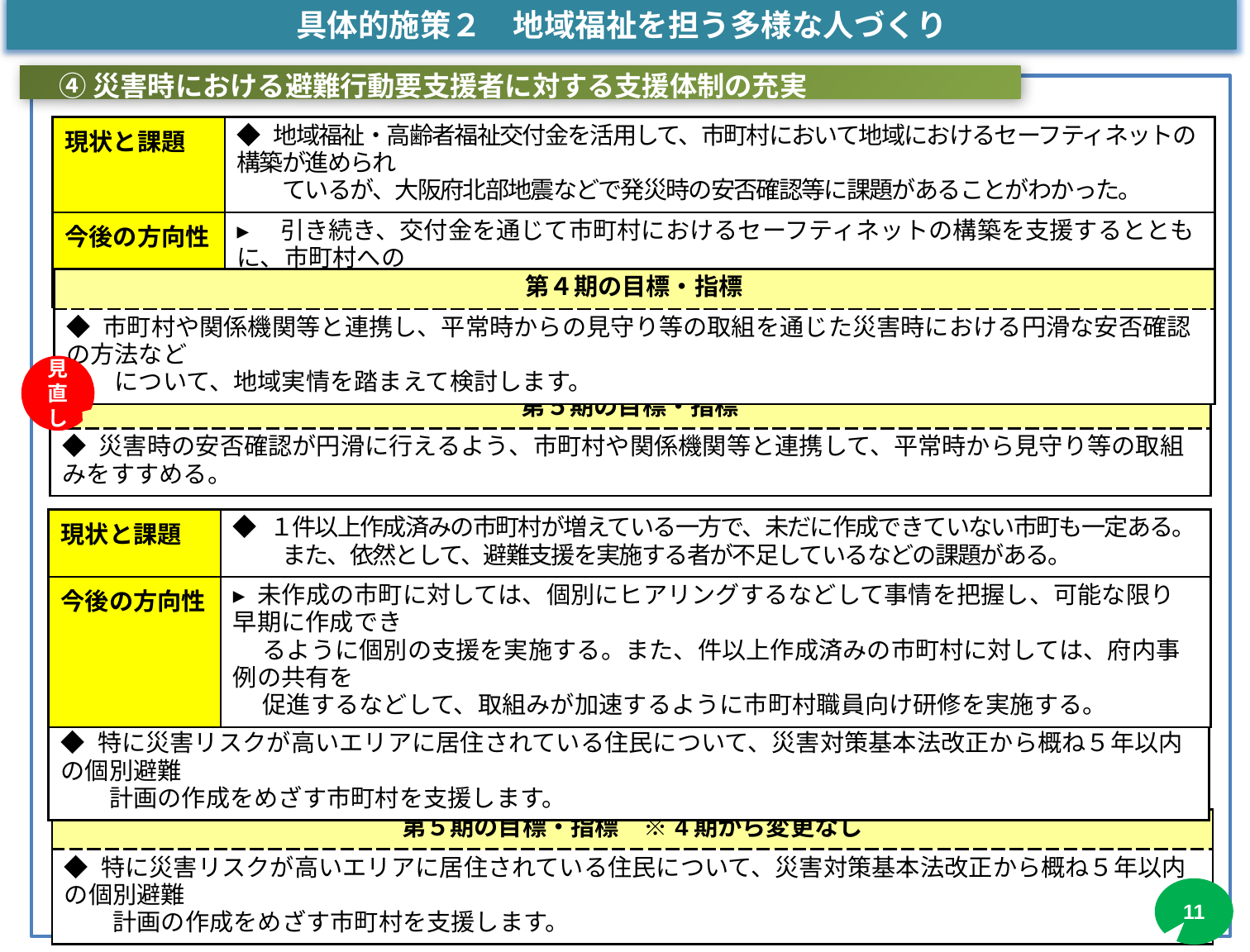

具体的施策２　地域福祉を担う多様な人づくり
　④ 災害時における避難行動要支援者に対する支援体制の充実

| 現状と課題 | ◆ 地域福祉・高齢者福祉交付金を活用して、市町村において地域におけるセーフティネットの構築が進められ 　　ているが、大阪府北部地震などで発災時の安否確認等に課題があることがわかった。 |
| --- | --- |
| 今後の方向性 | ▸　引き続き、交付金を通じて市町村におけるセーフティネットの構築を支援するとともに、市町村への 　　ヒアリングや会議等を通じて、先進事例や最新情報の提供を行っていく。 |
| 第４期の目標・指標 |
| --- |
| ◆ 市町村や関係機関等と連携し、平常時からの見守り等の取組を通じた災害時における円滑な安否確認の方法など 　　について、地域実情を踏まえて検討します。 |
見直し
| 第５期の目標・指標 |
| --- |
| ◆ 災害時の安否確認が円滑に行えるよう、市町村や関係機関等と連携して、平常時から見守り等の取組みをすすめる。 |
| 現状と課題 | ◆ １件以上作成済みの市町村が増えている一方で、未だに作成できていない市町も一定ある。 　　 また、依然として、避難支援を実施する者が不足しているなどの課題がある。 |
| --- | --- |
| 今後の方向性 | ▸ 未作成の市町に対しては、個別にヒアリングするなどして事情を把握し、可能な限り早期に作成でき 　 るように個別の支援を実施する。また、件以上作成済みの市町村に対しては、府内事例の共有を 　 促進するなどして、取組みが加速するように市町村職員向け研修を実施する。 |
| 第４期の目標・指標 |
| --- |
| ◆ 特に災害リスクが高いエリアに居住されている住民について、災害対策基本法改正から概ね５年以内の個別避難 　　計画の作成をめざす市町村を支援します。 |
| 第５期の目標・指標　※4期から変更なし |
| --- |
| ◆ 特に災害リスクが高いエリアに居住されている住民について、災害対策基本法改正から概ね５年以内の個別避難 　　計画の作成をめざす市町村を支援します。 |
11